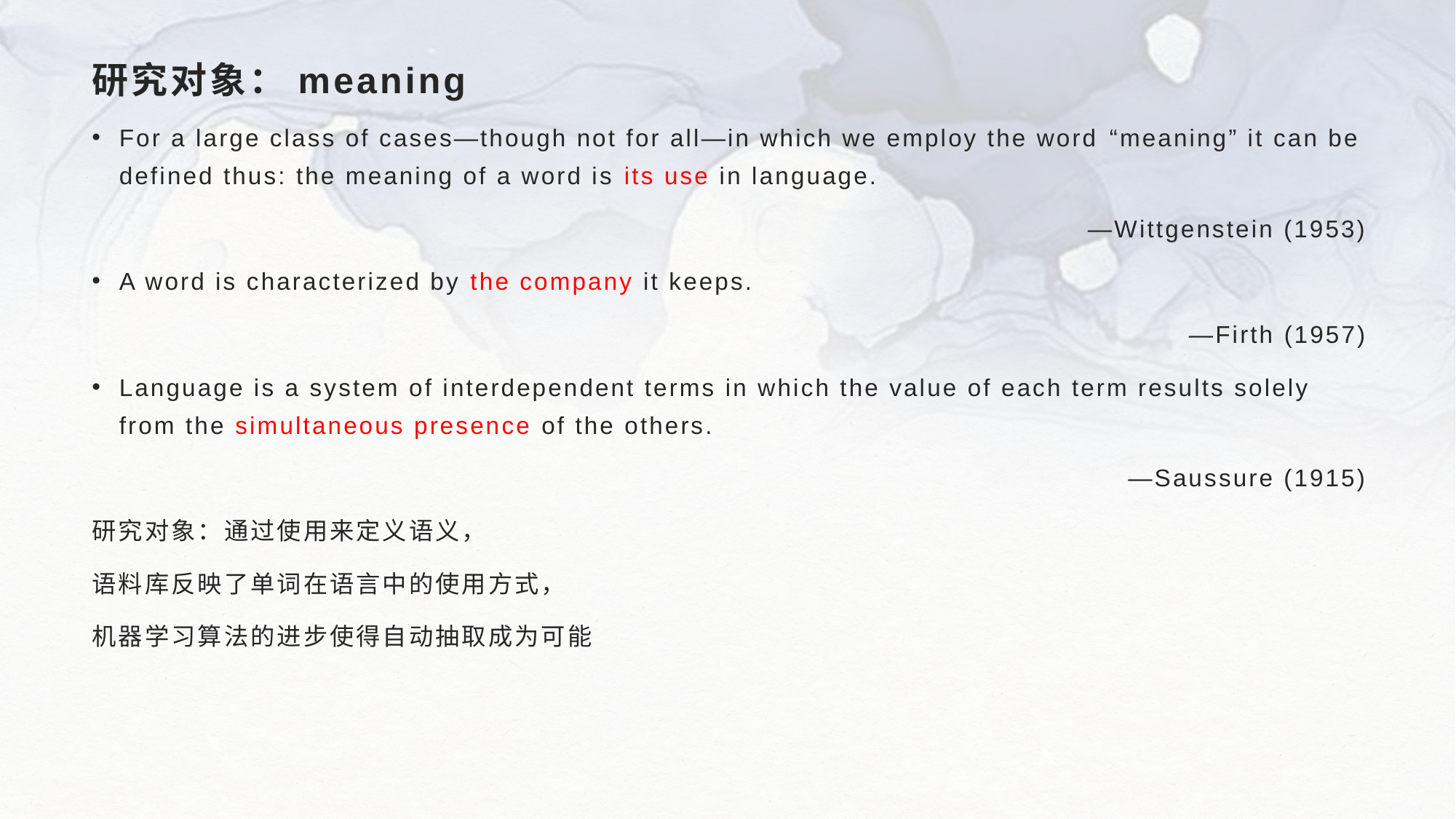

# 研究对象：meaning
For a large class of cases—though not for all—in which we employ the word “meaning” it can be defined thus: the meaning of a word is its use in language.
—Wittgenstein (1953)
A word is characterized by the company it keeps.
—Firth (1957)
Language is a system of interdependent terms in which the value of each term results solely from the simultaneous presence of the others.
—Saussure (1915)
研究对象：通过使用来定义语义，
语料库反映了单词在语言中的使用方式，
机器学习算法的进步使得自动抽取成为可能